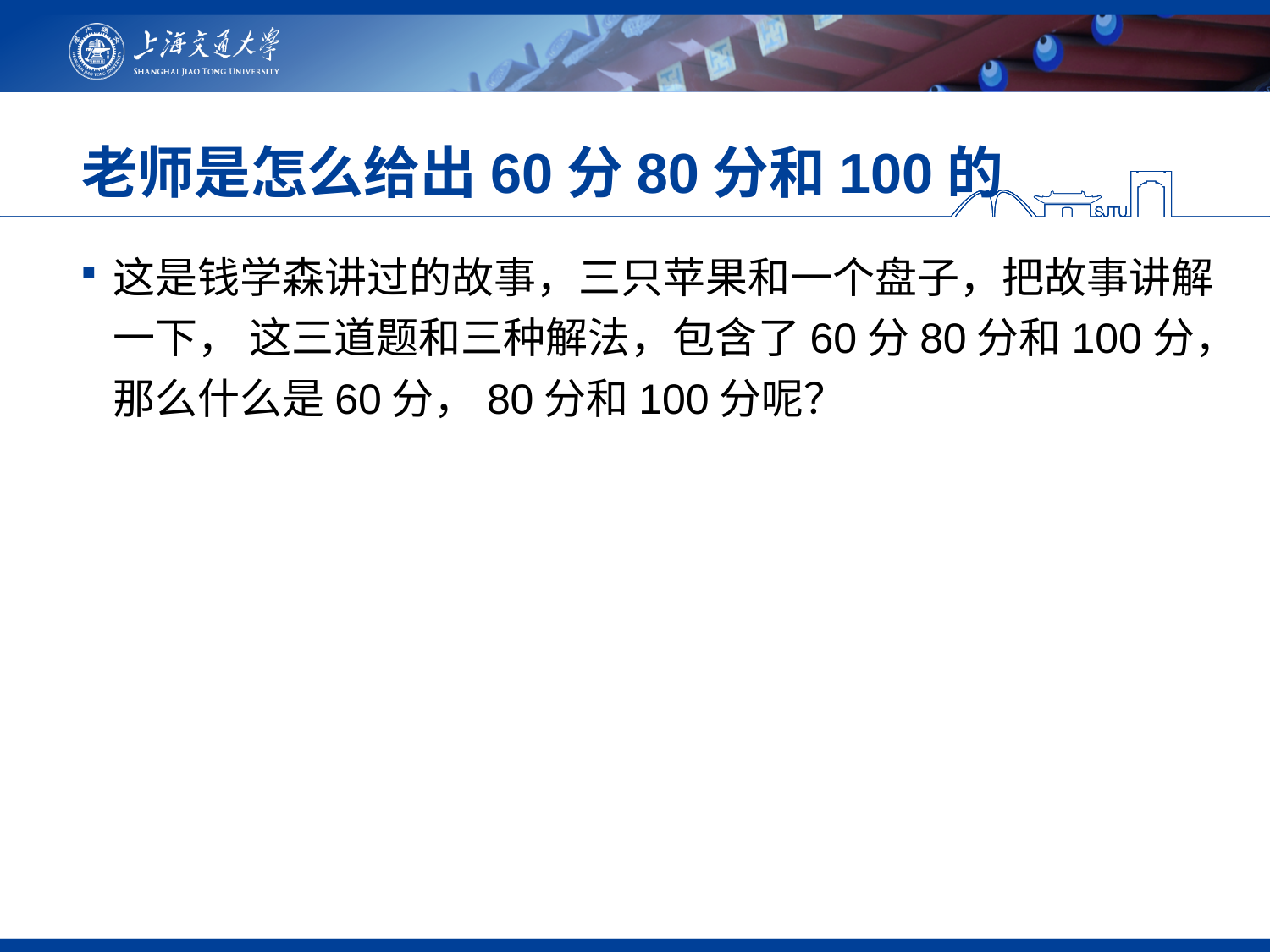

# 老师是怎么给出60分80分和100的
这是钱学森讲过的故事，三只苹果和一个盘子，把故事讲解一下， 这三道题和三种解法，包含了60分80分和100分，那么什么是60分，80分和100分呢？